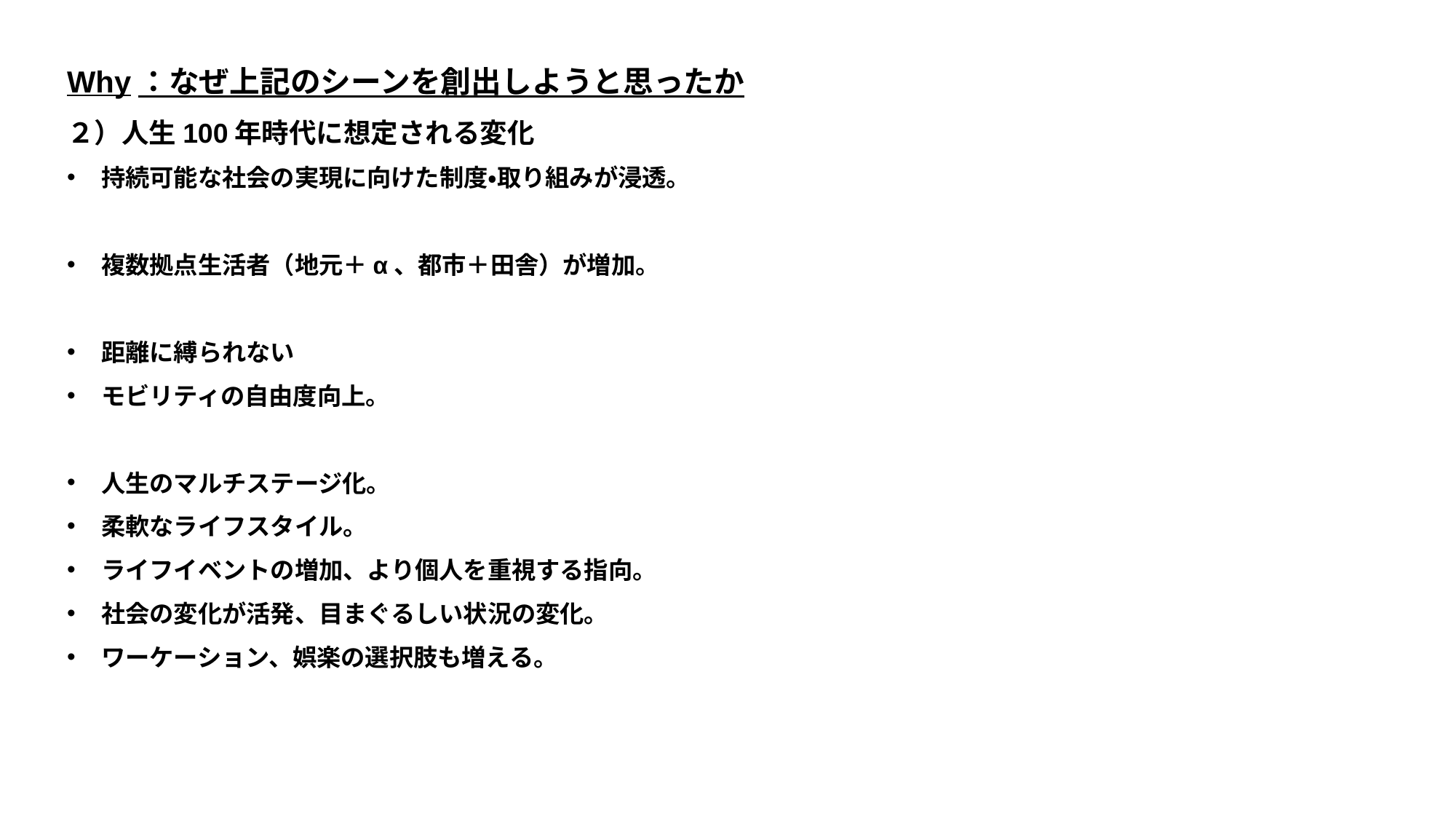

Why：なぜ上記のシーンを創出しようと思ったか
２）人生100年時代に想定される変化
持続可能な社会の実現に向けた制度・取り組みが浸透。

複数拠点生活者（地元＋α、都市＋田舎）が増加。

距離に縛られない
モビリティの自由度向上。

人生のマルチステージ化。
柔軟なライフスタイル。
ライフイベントの増加、より個人を重視する指向。
社会の変化が活発、目まぐるしい状況の変化。
ワーケーション、娯楽の選択肢も増える。